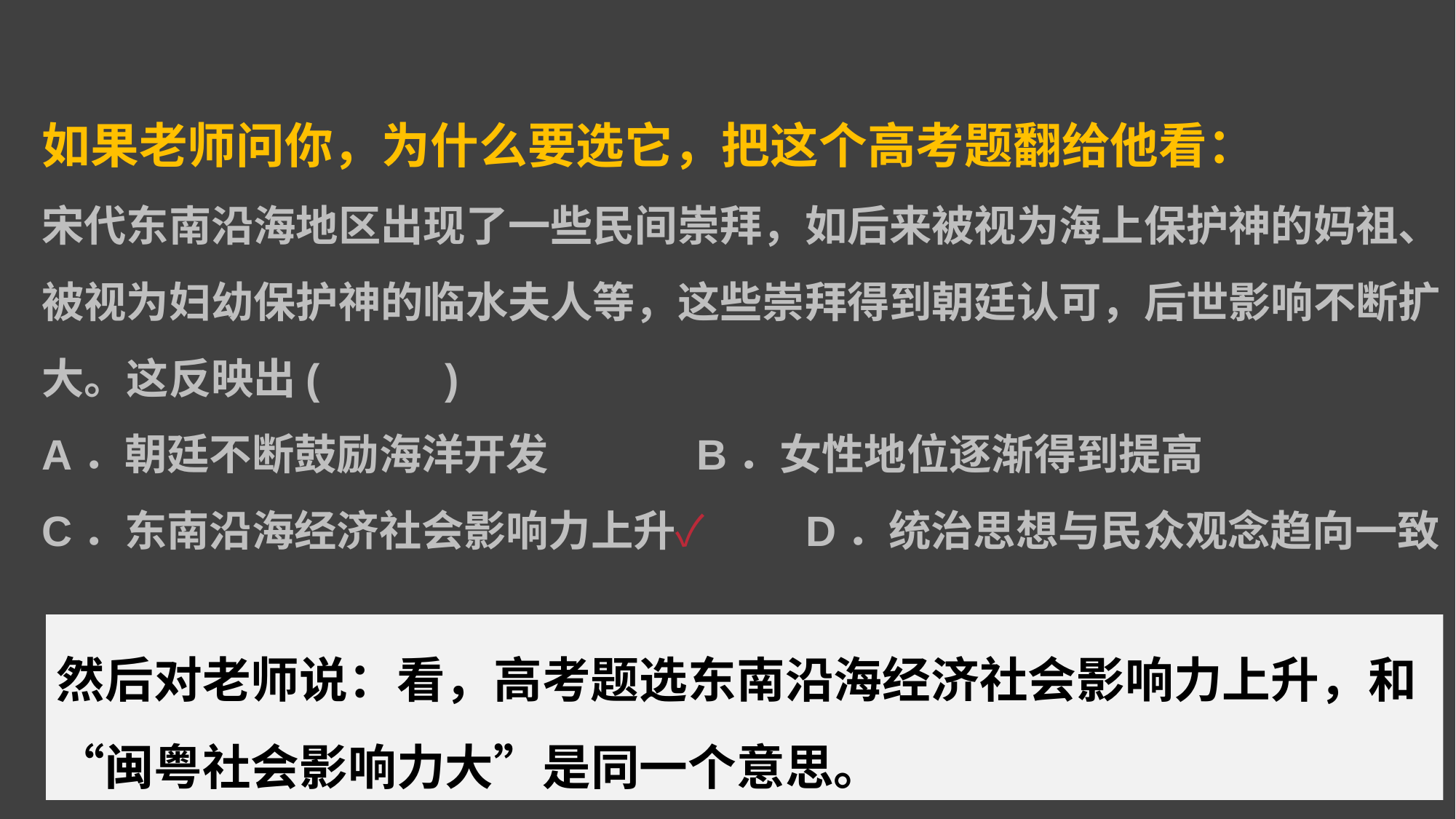

如果老师问你，为什么要选它，把这个高考题翻给他看：
宋代东南沿海地区出现了一些民间崇拜，如后来被视为海上保护神的妈祖、被视为妇幼保护神的临水夫人等，这些崇拜得到朝廷认可，后世影响不断扩大。这反映出(　  　)
A．朝廷不断鼓励海洋开发               	B．女性地位逐渐得到提高
C．东南沿海经济社会影响力上升✓    	D．统治思想与民众观念趋向一致
然后对老师说：看，高考题选东南沿海经济社会影响力上升，和“闽粤社会影响力大”是同一个意思。